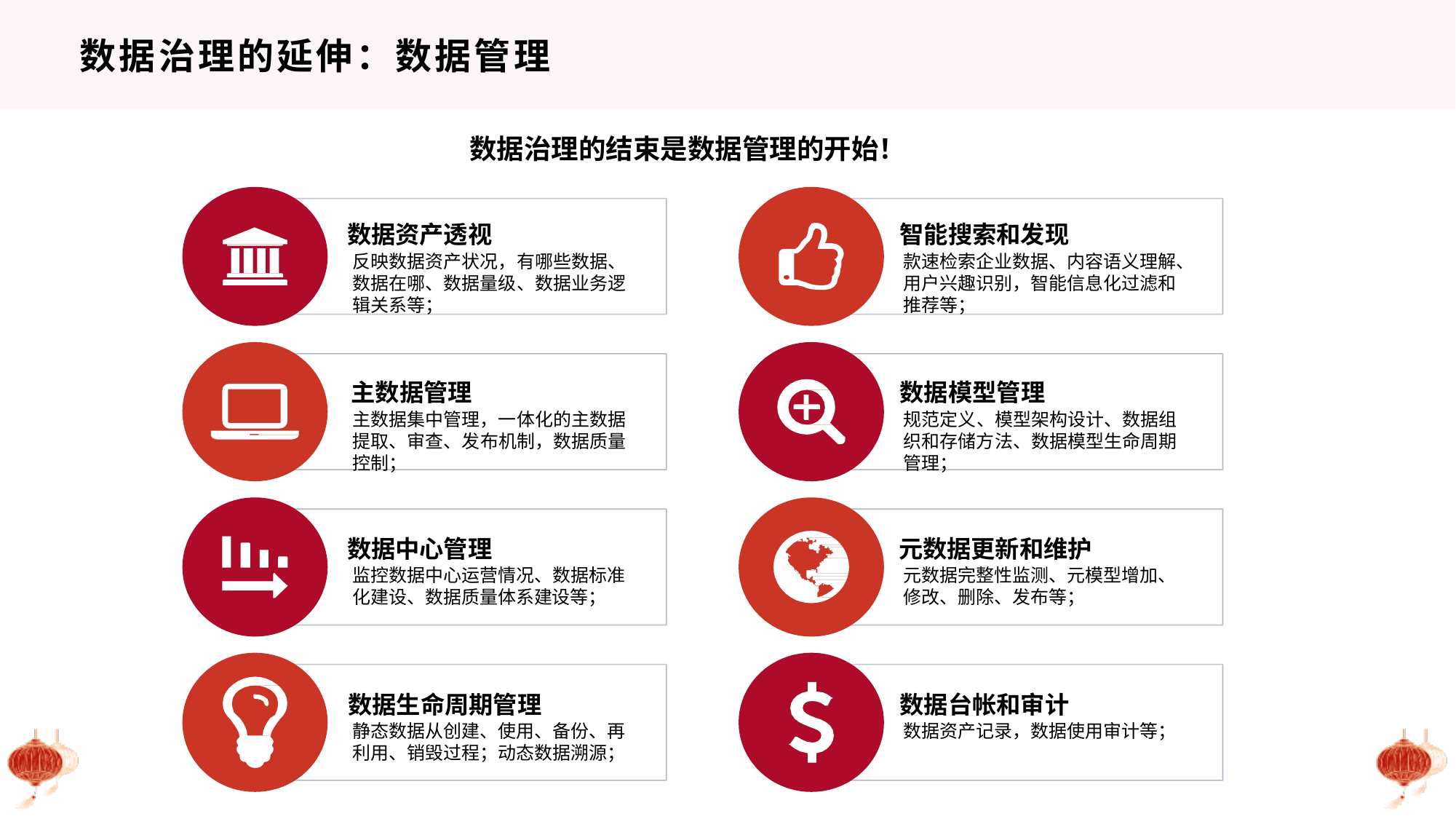

# 数据治理的延伸：数据管理
数据治理的结束是数据管理的开始！

数据资产透视
反映数据资产状况，有哪些数据、 数据在哪、数据量级、数据业务逻 辑关系等；
智能搜索和发现
款速检索企业数据、内容语义理解、 用户兴趣识别，智能信息化过滤和 推荐等；

主数据管理
主数据集中管理，一体化的主数据 提取、审查、发布机制，数据质量 控制；
数据模型管理
规范定义、模型架构设计、数据组 织和存储方法、数据模型生命周期 管理；

数据中心管理
监控数据中心运营情况、数据标准 化建设、数据质量体系建设等；
元数据更新和维护
元数据完整性监测、元模型增加、 修改、删除、发布等；

数据生命周期管理
静态数据从创建、使用、备份、再 利用、销毁过程；动态数据溯源；
数据台帐和审计
数据资产记录，数据使用审计等；